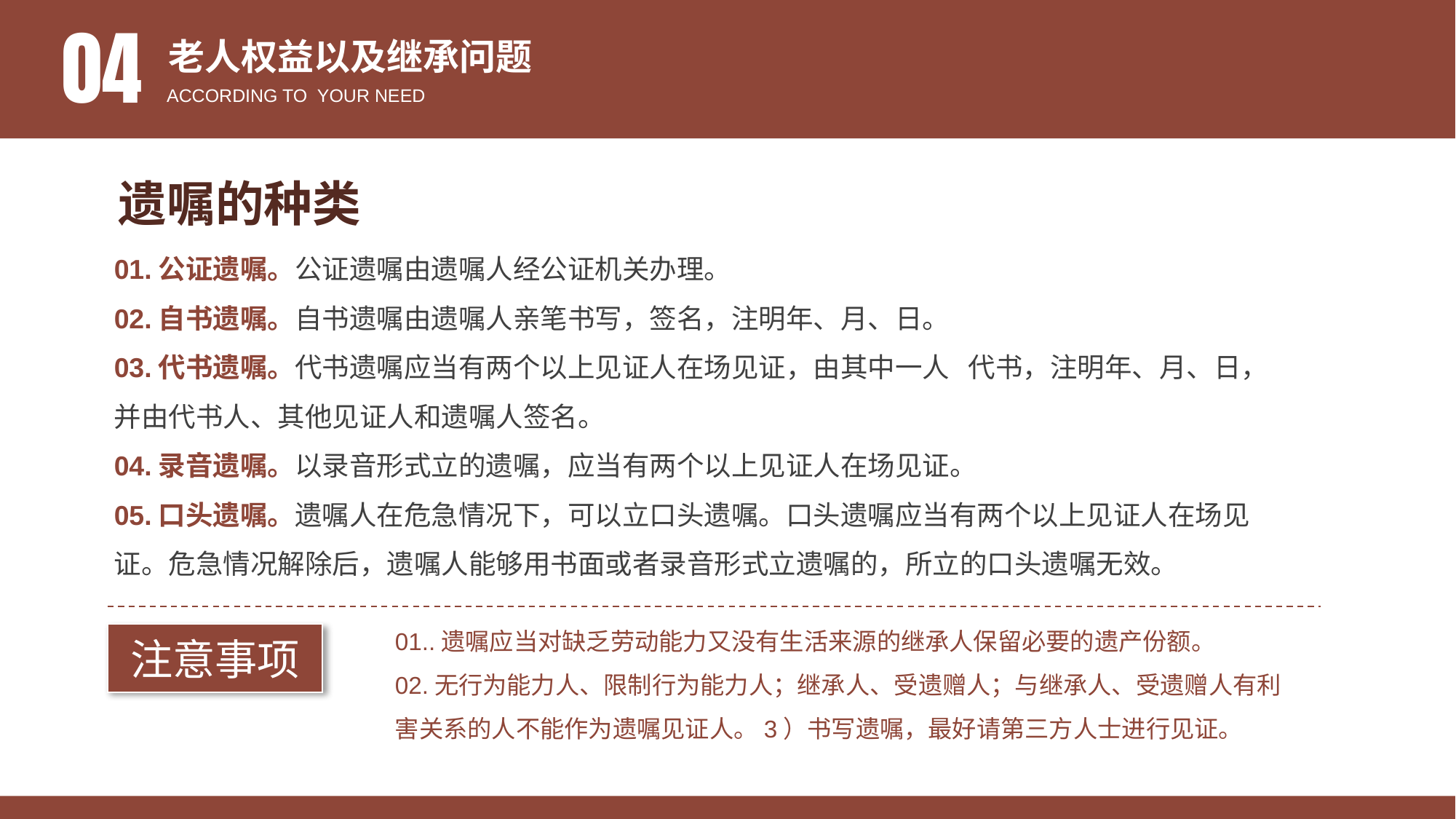

04
老人权益以及继承问题
according to  your need
遗嘱的种类
01.公证遗嘱。公证遗嘱由遗嘱人经公证机关办理。
02.自书遗嘱。自书遗嘱由遗嘱人亲笔书写，签名，注明年、月、日。
03.代书遗嘱。代书遗嘱应当有两个以上见证人在场见证，由其中一人   代书，注明年、月、日，并由代书人、其他见证人和遗嘱人签名。
04.录音遗嘱。以录音形式立的遗嘱，应当有两个以上见证人在场见证。
05.口头遗嘱。遗嘱人在危急情况下，可以立口头遗嘱。口头遗嘱应当有两个以上见证人在场见证。危急情况解除后，遗嘱人能够用书面或者录音形式立遗嘱的，所立的口头遗嘱无效。
01..遗嘱应当对缺乏劳动能力又没有生活来源的继承人保留必要的遗产份额。
02.无行为能力人、限制行为能力人；继承人、受遗赠人；与继承人、受遗赠人有利害关系的人不能作为遗嘱见证人。3）书写遗嘱，最好请第三方人士进行见证。
注意事项